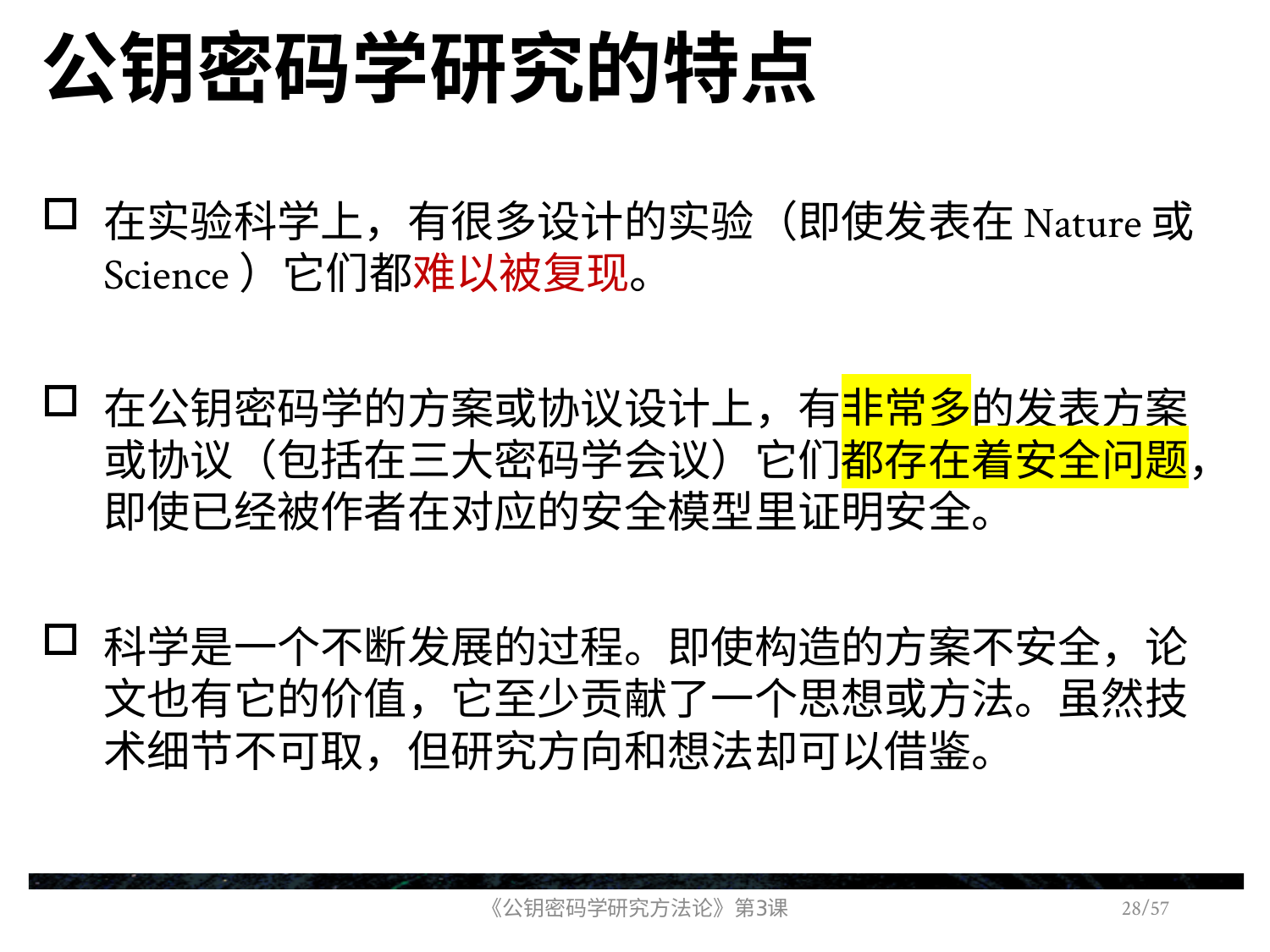

# 公钥密码学研究的特点
在实验科学上，有很多设计的实验（即使发表在Nature或Science）它们都难以被复现。

在公钥密码学的方案或协议设计上，有非常多的发表方案或协议（包括在三大密码学会议）它们都存在着安全问题，即使已经被作者在对应的安全模型里证明安全。

科学是一个不断发展的过程。即使构造的方案不安全，论文也有它的价值，它至少贡献了一个思想或方法。虽然技术细节不可取，但研究方向和想法却可以借鉴。
《公钥密码学研究方法论》第3课
28/57